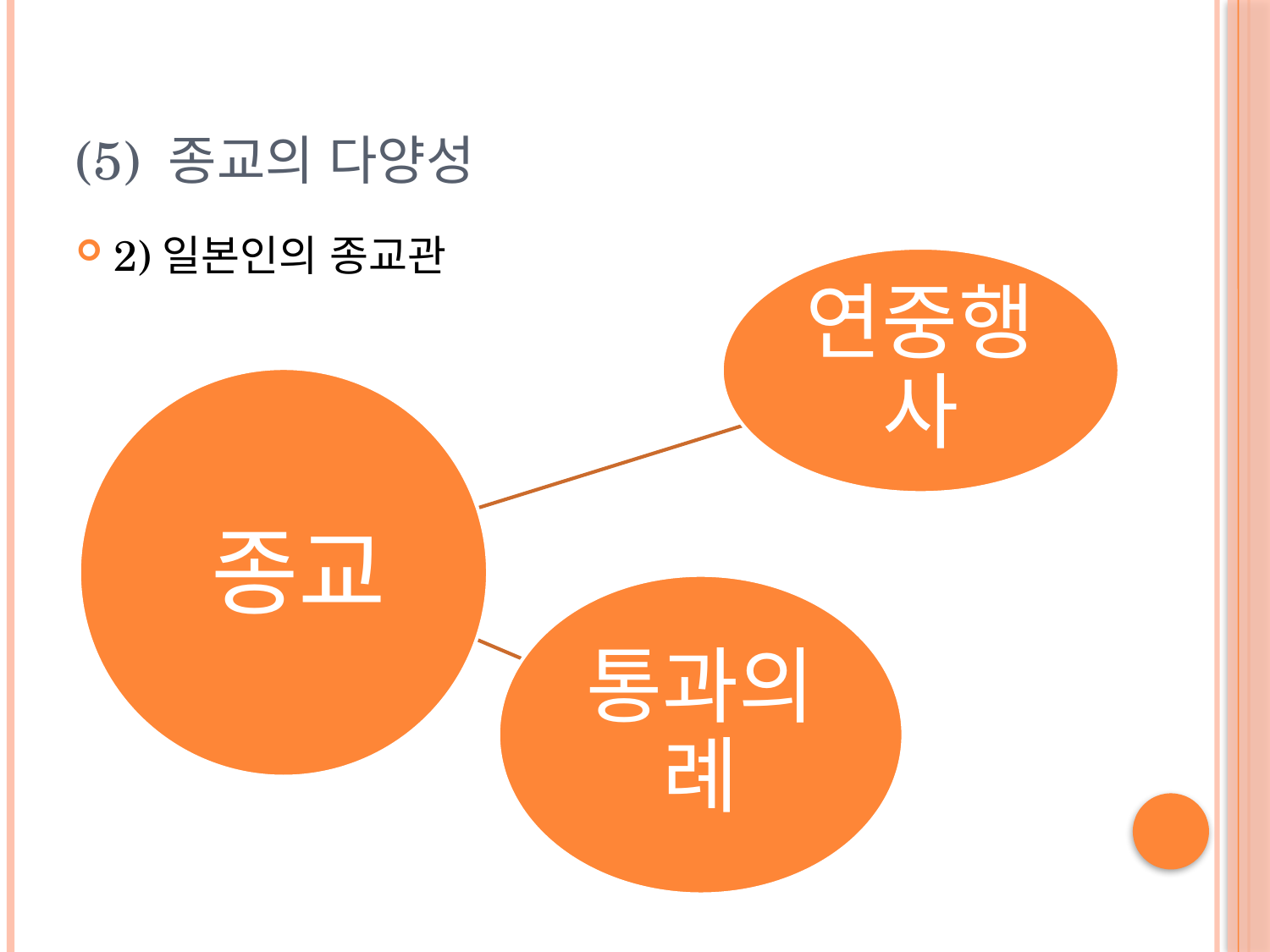

# (5) 종교의 다양성
2)일본인의 종교관
연중행사

통과의례
종교